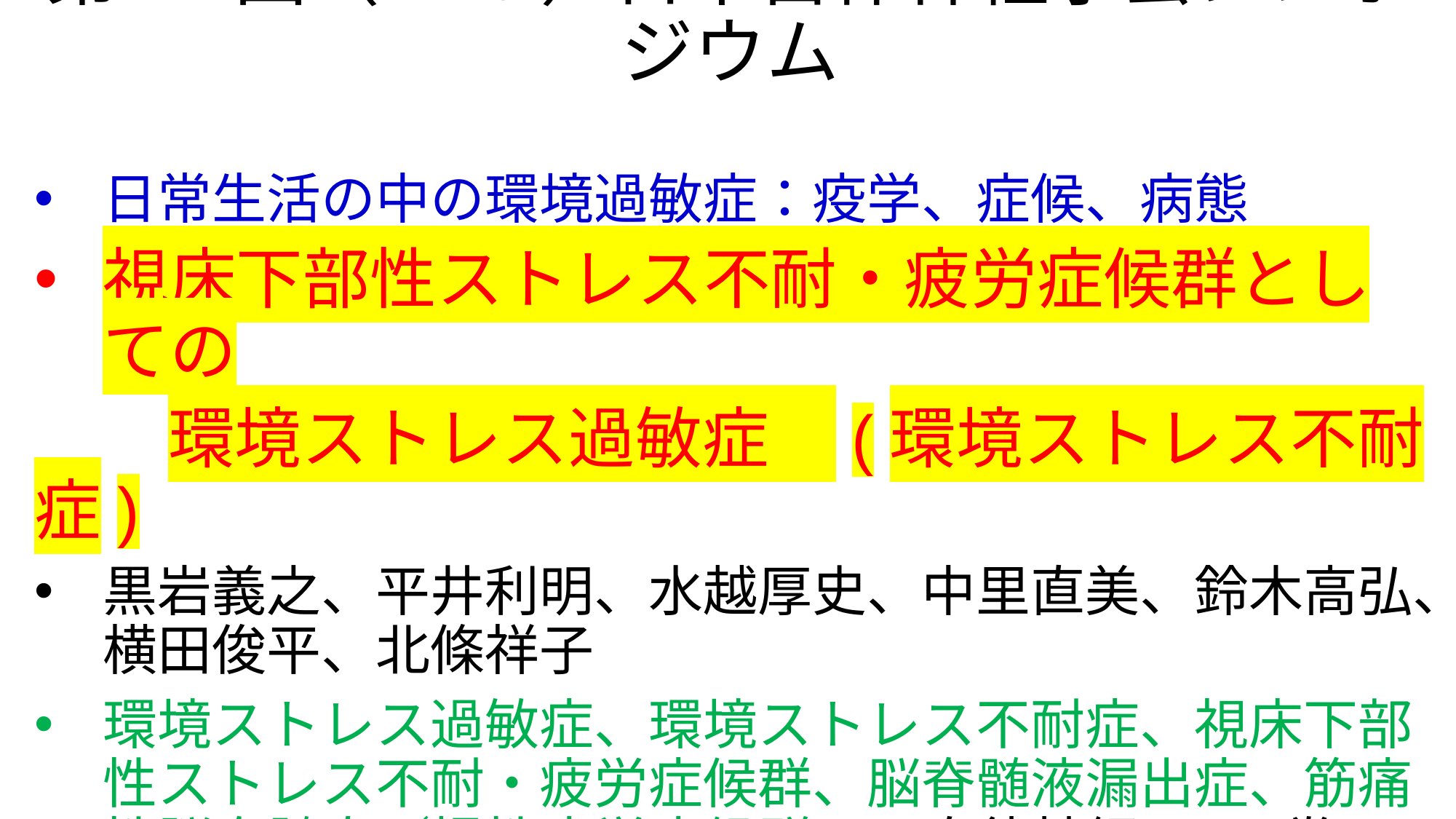

# 第73回（R３）日本自律神経学会シンポジウム
日常生活の中の環境過敏症：疫学、症候、病態
視床下部性ストレス不耐・疲労症候群としての
　　環境ストレス過敏症　(環境ストレス不耐症)
黒岩義之、平井利明、水越厚史、中里直美、鈴木高弘、横田俊平、北條祥子
環境ストレス過敏症、環境ストレス不耐症、視床下部性ストレス不耐・疲労症候群、脳脊髄液漏出症、筋痛性脳脊髄炎／慢性疲労症候群　 (自律神経　59巻１号　2022年)